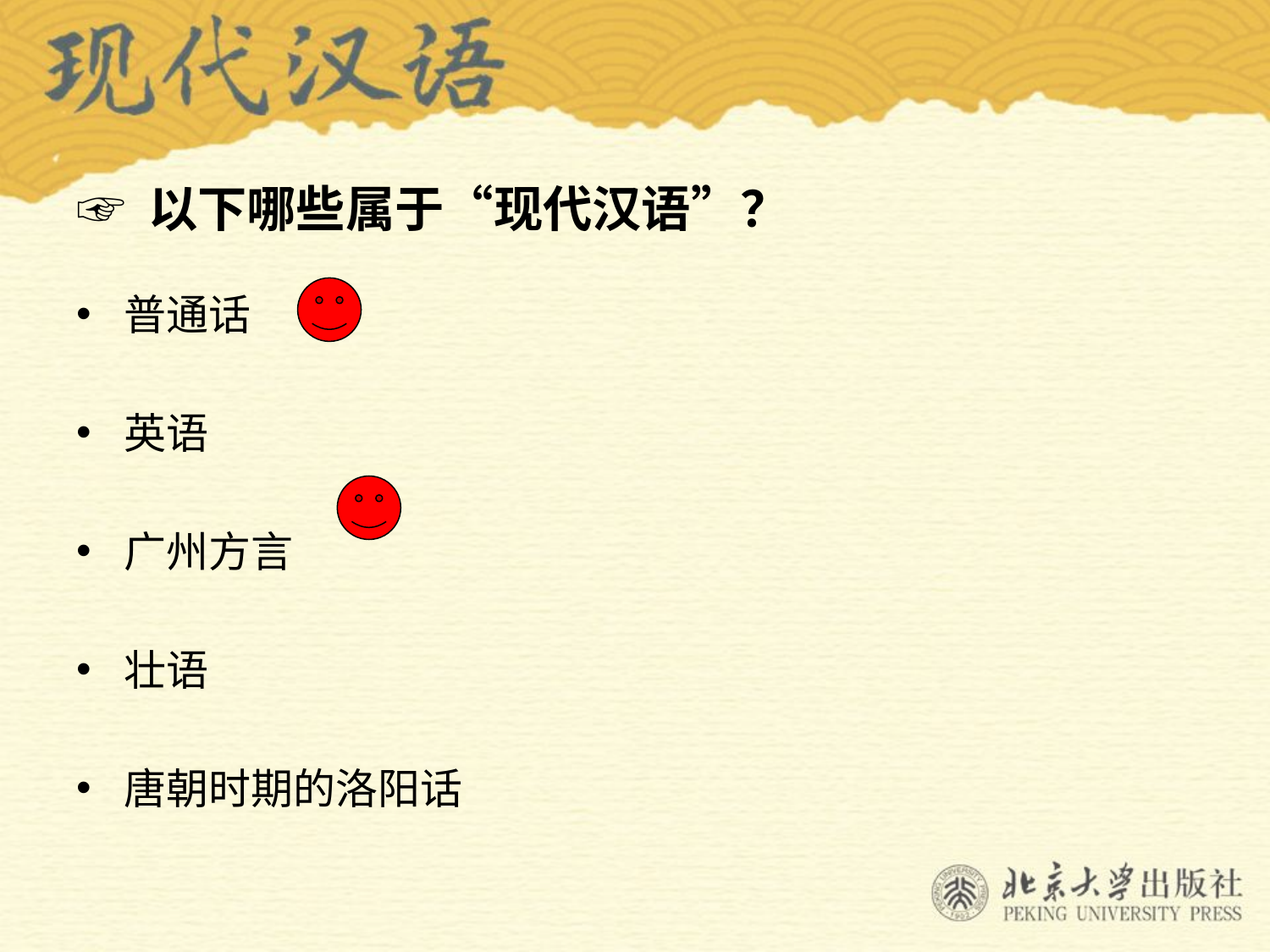

# ☞ 以下哪些属于“现代汉语”？

普通话

英语

广州方言

壮语

唐朝时期的洛阳话